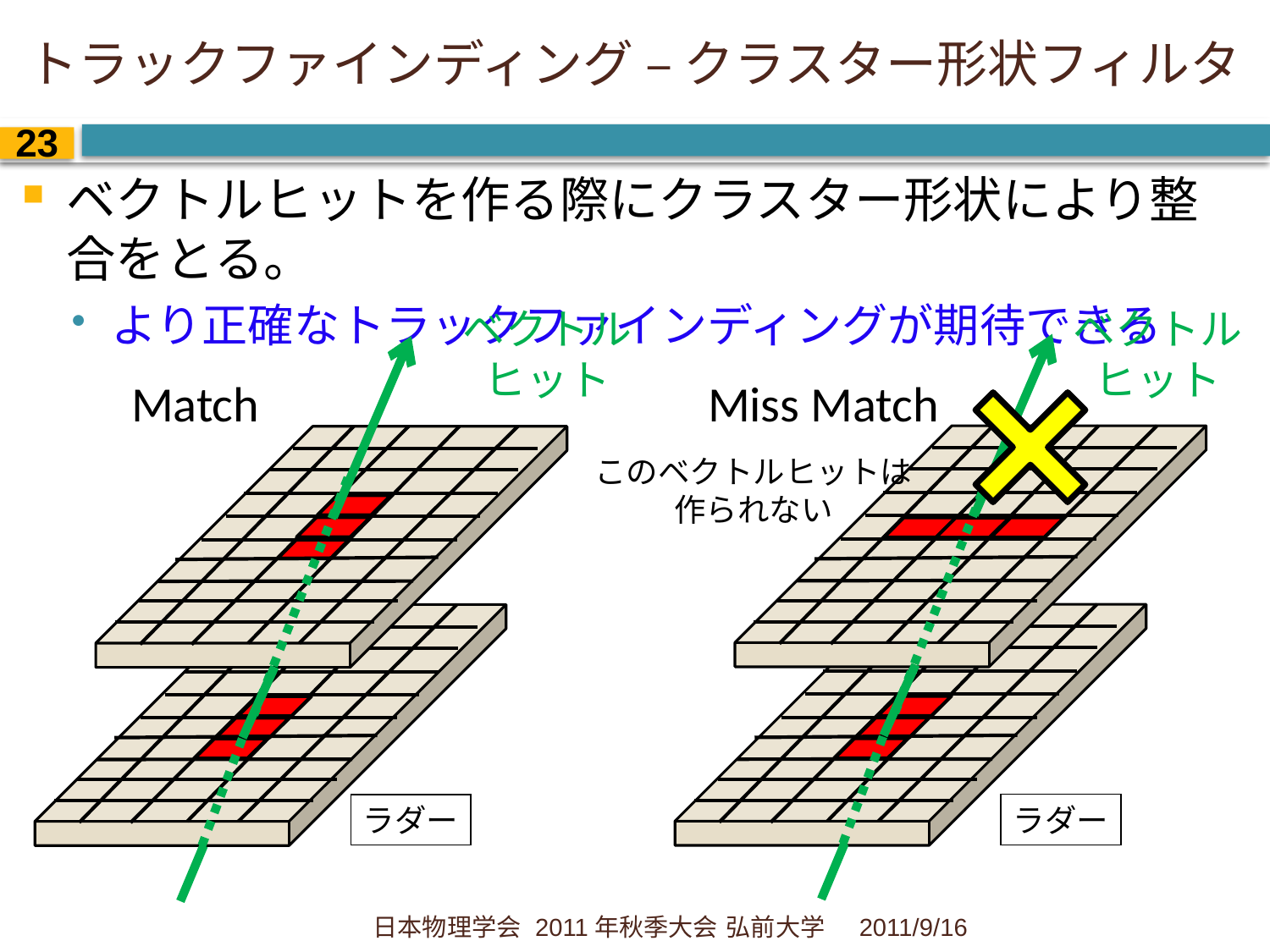

# トラックファインディング – クラスター形状フィルタ
23
ベクトルヒットを作る際にクラスター形状により整合をとる。
より正確なトラックファインディングが期待できる

ベクトルヒット
ベクトルヒット
Match
Miss Match

このベクトルヒットは
作られない

ラダー
ラダー
日本物理学会 2011年秋季大会 弘前大学
2011/9/16